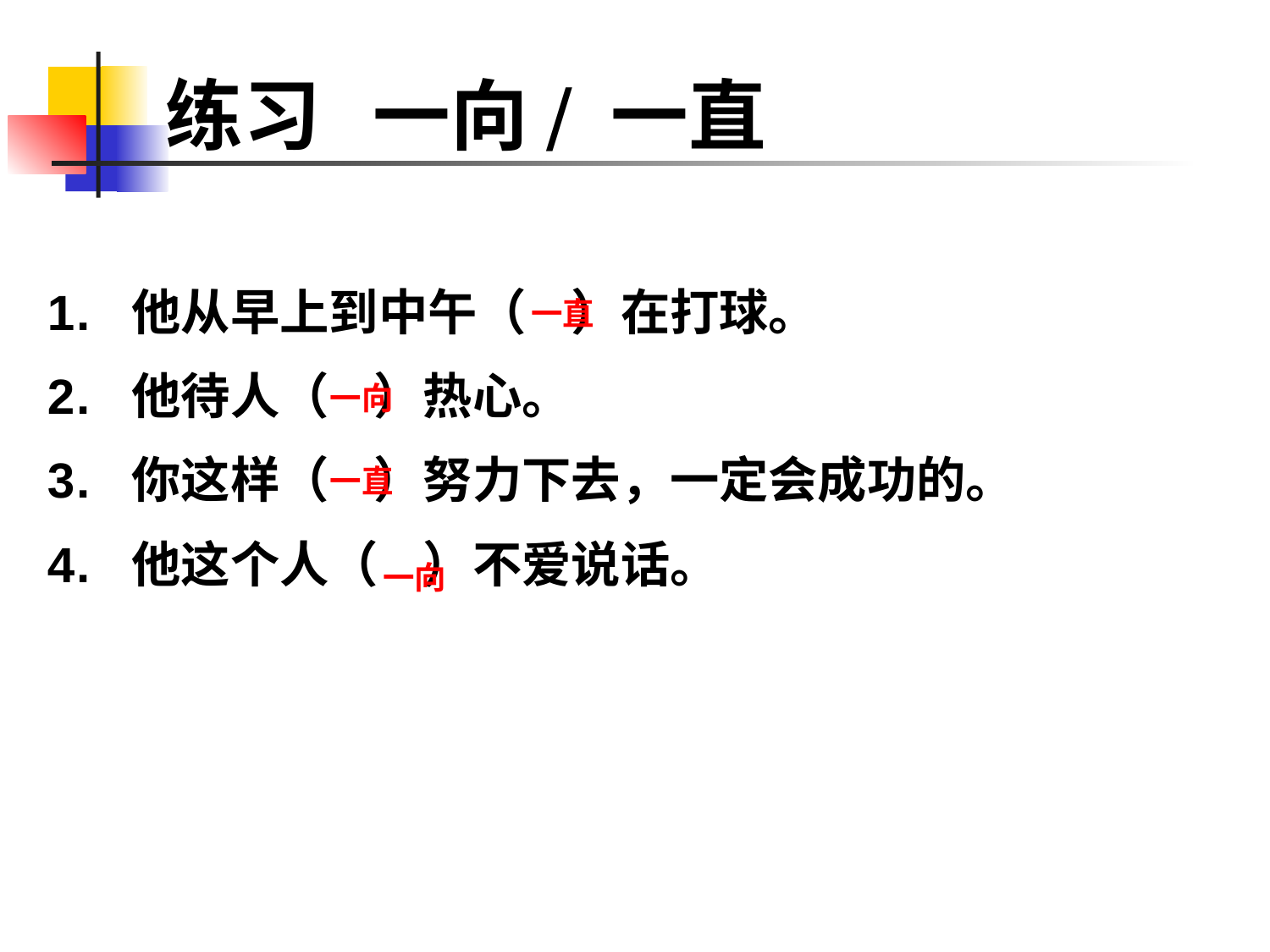

# 练习   一向/一直
他从早上到中午（    ）在打球。
他待人（    ）热心。
你这样（    ）努力下去，一定会成功的。
他这个人（    ）不爱说话。
一直
一向
一直
一向